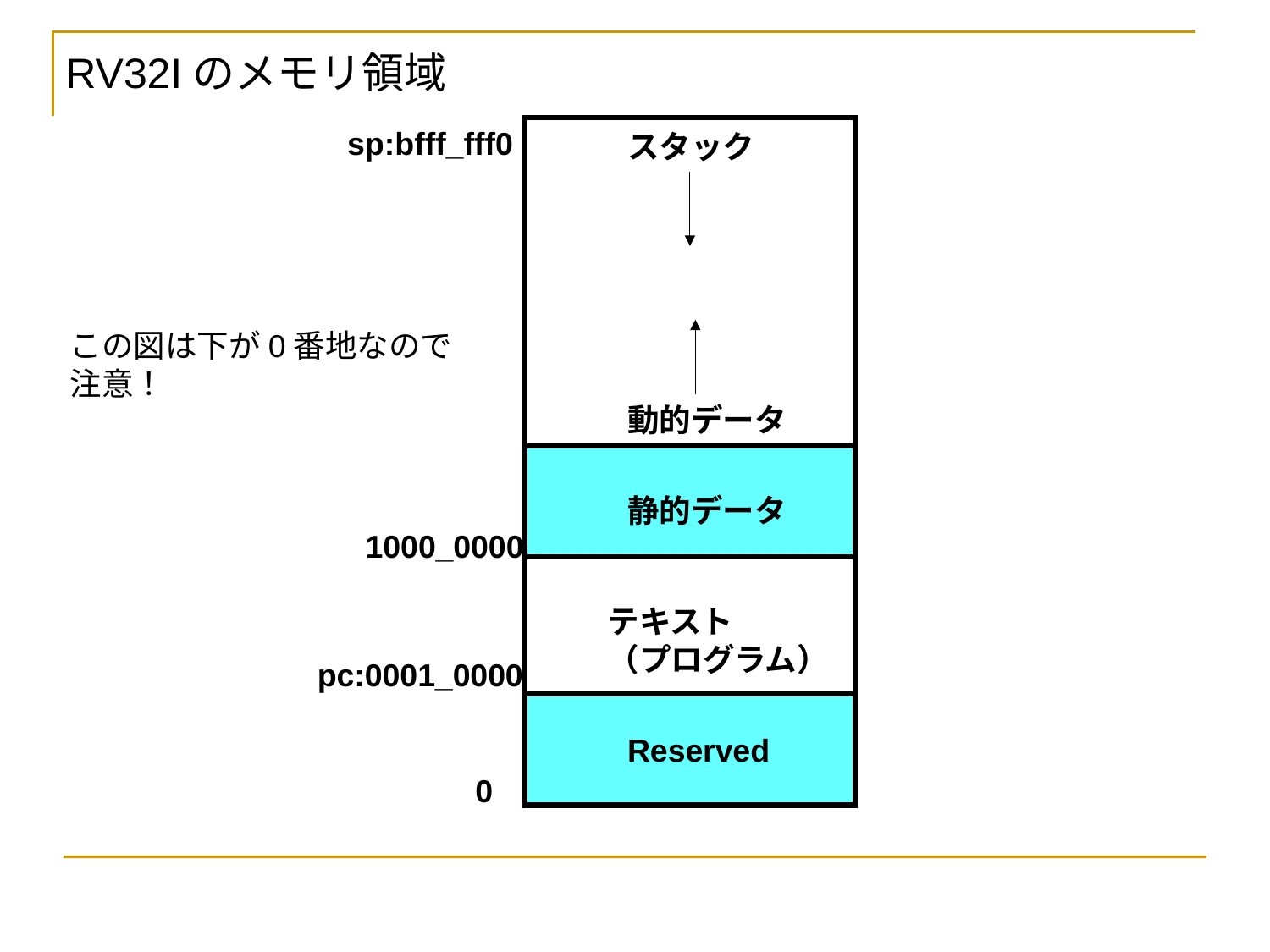

RV32Iのメモリ領域
sp:bfff_fff0

スタック
この図は下が0番地なので
注意！
動的データ

静的データ
1000_0000
テキスト
（プログラム）
pc:0001_0000

Reserved
0